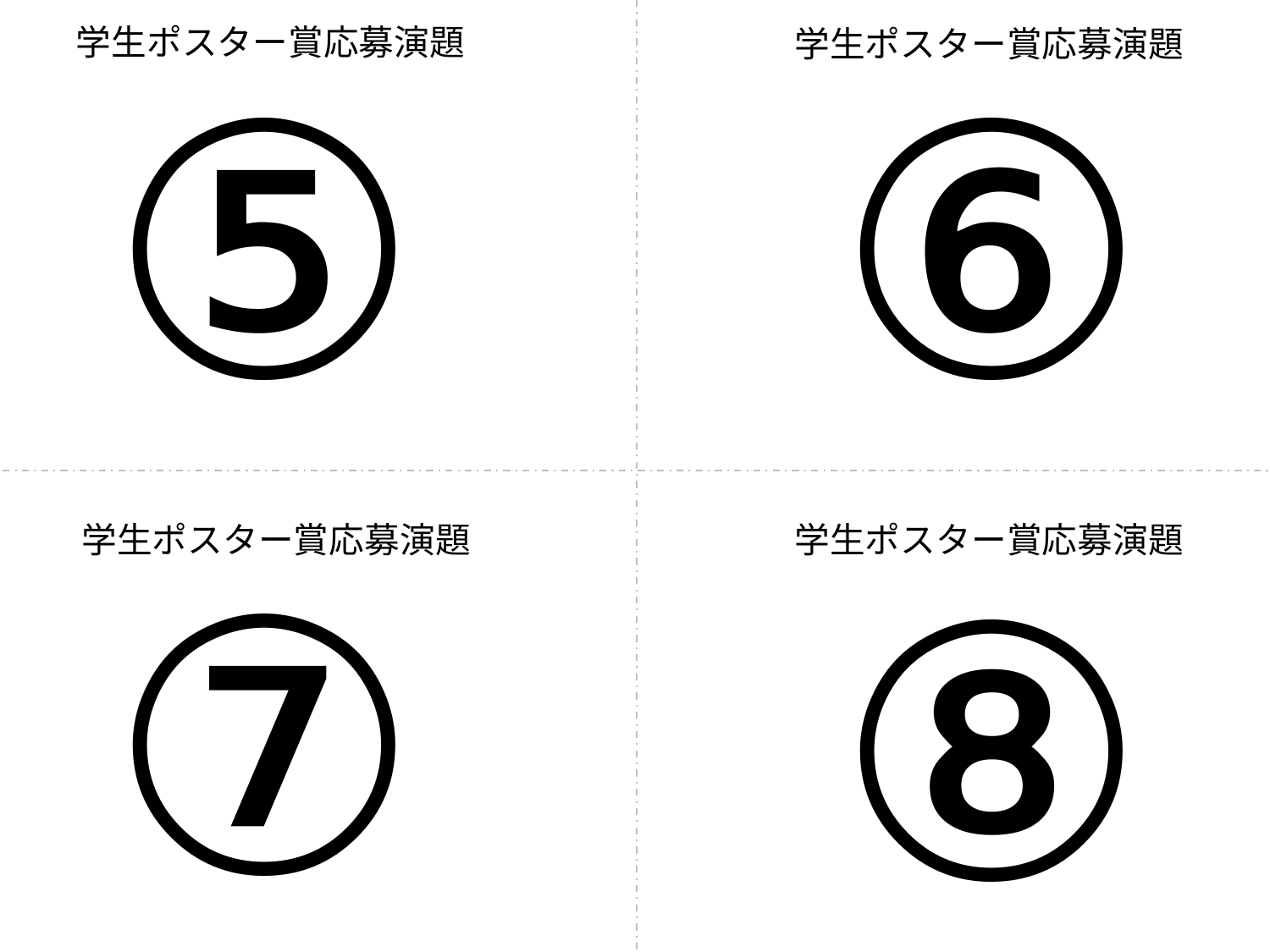

学生ポスター賞応募演題
学生ポスター賞応募演題
⑤
⑥
学生ポスター賞応募演題
学生ポスター賞応募演題
⑦
⑧